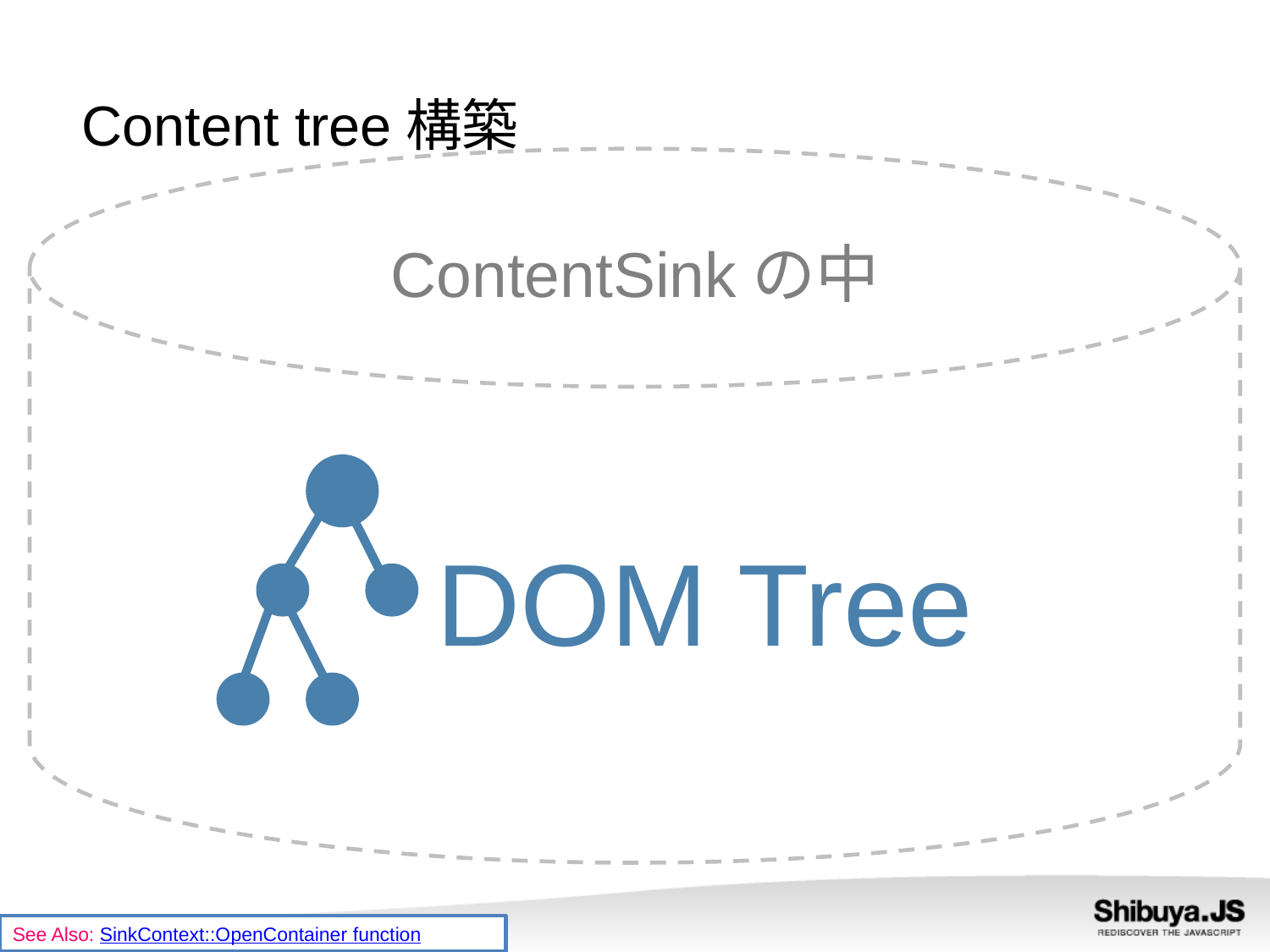

Content tree構築

ContentSinkの中
DOM Tree

nsHTMLHTMLElement

nsHTMLHeadElement

nsHTMLTitleElement

<html>

Parent

Parent
<head>
<title>
See Also: SinkContext::OpenContainer function